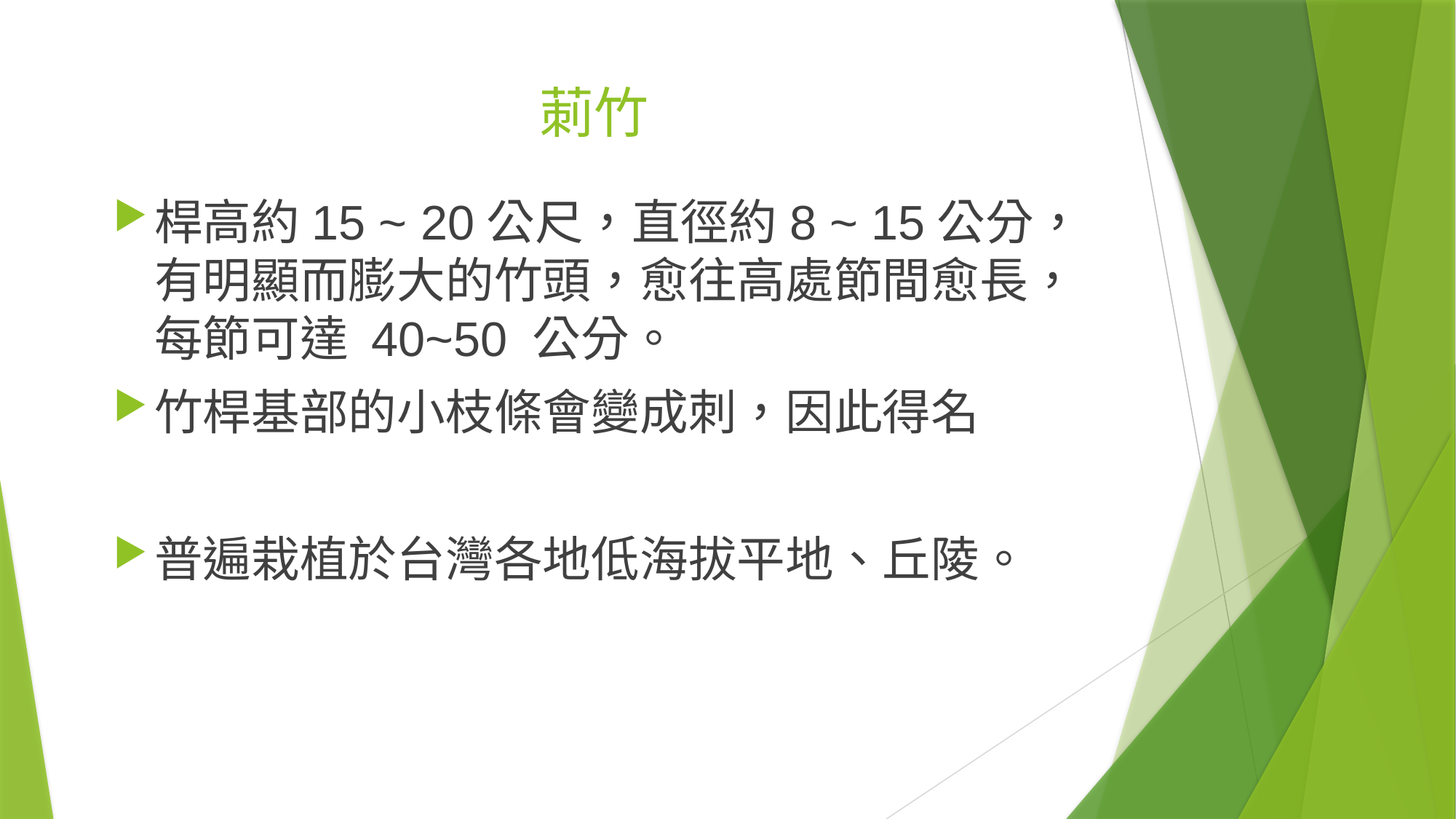

# 莿竹
桿高約15 ~ 20公尺，直徑約8 ~ 15公分，有明顯而膨大的竹頭，愈往高處節間愈長，每節可達 40~50 公分。
竹桿基部的小枝條會變成刺，因此得名

普遍栽植於台灣各地低海拔平地、丘陵。